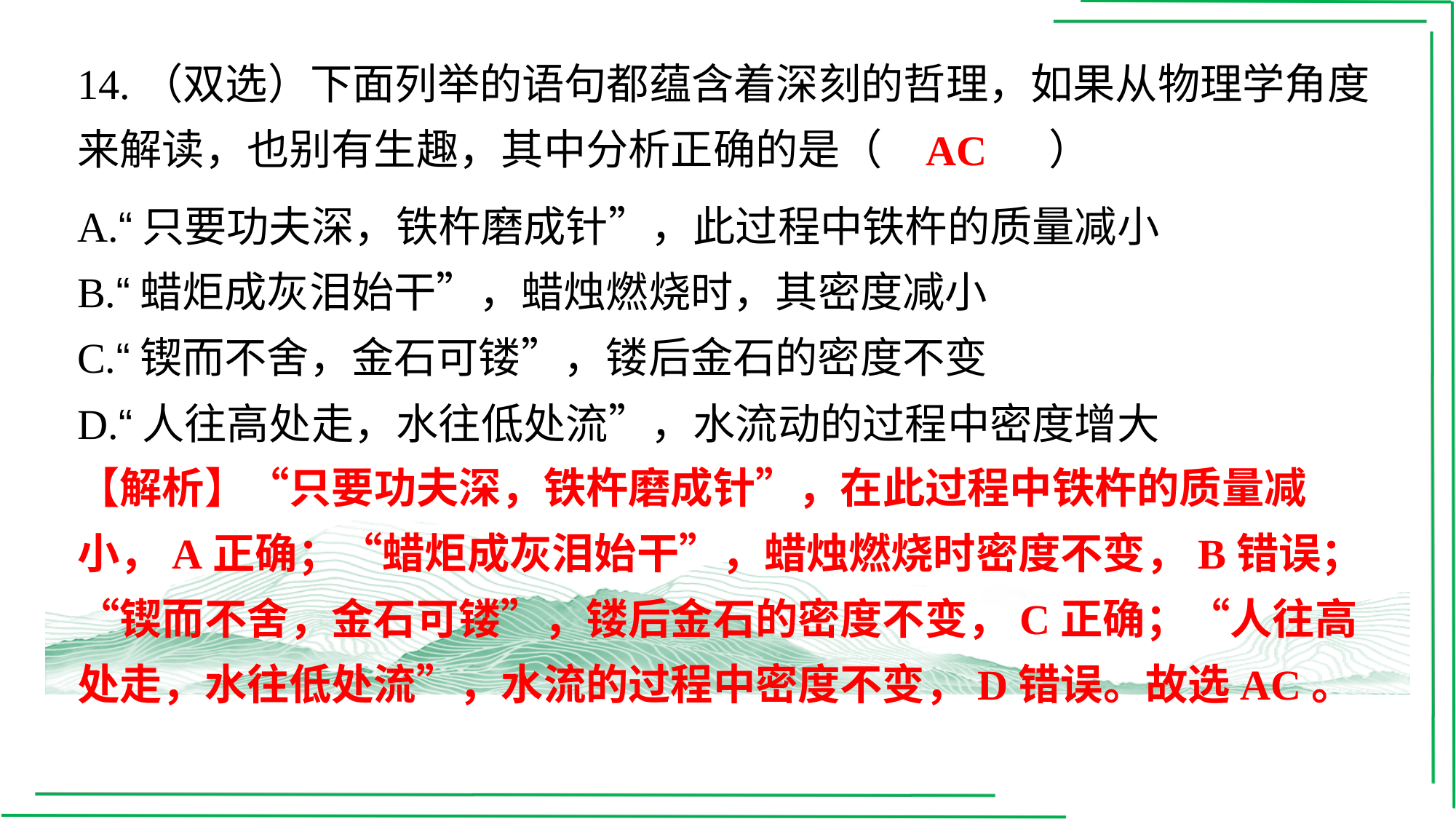

14.（双选）下面列举的语句都蕴含着深刻的哲理，如果从物理学角度来解读，也别有生趣，其中分析正确的是（　AC　）
AC
| A.“只要功夫深，铁杵磨成针”，此过程中铁杵的质量减小 |
| --- |
| B.“蜡炬成灰泪始干”，蜡烛燃烧时，其密度减小 |
| C.“锲而不舍，金石可镂”，镂后金石的密度不变 |
| D.“人往高处走，水往低处流”，水流动的过程中密度增大 |
【解析】“只要功夫深，铁杵磨成针”，在此过程中铁杵的质量减小，A正确；“蜡炬成灰泪始干”，蜡烛燃烧时密度不变，B错误；“锲而不舍，金石可镂”，镂后金石的密度不变，C正确；“人往高处走，水往低处流”，水流的过程中密度不变，D错误。故选AC。